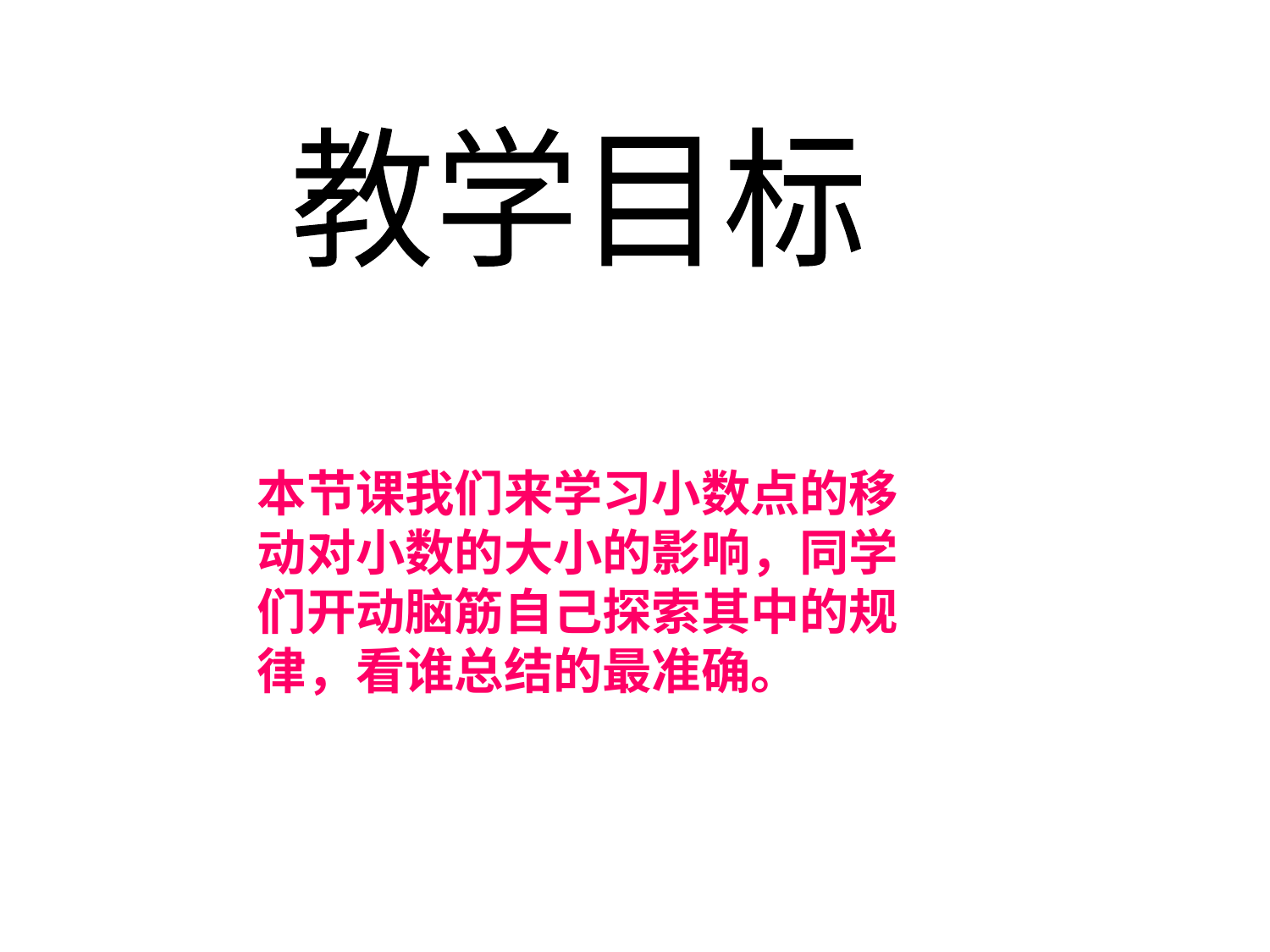

教学目标
本节课我们来学习小数点的移动对小数的大小的影响，同学们开动脑筋自己探索其中的规律，看谁总结的最准确。